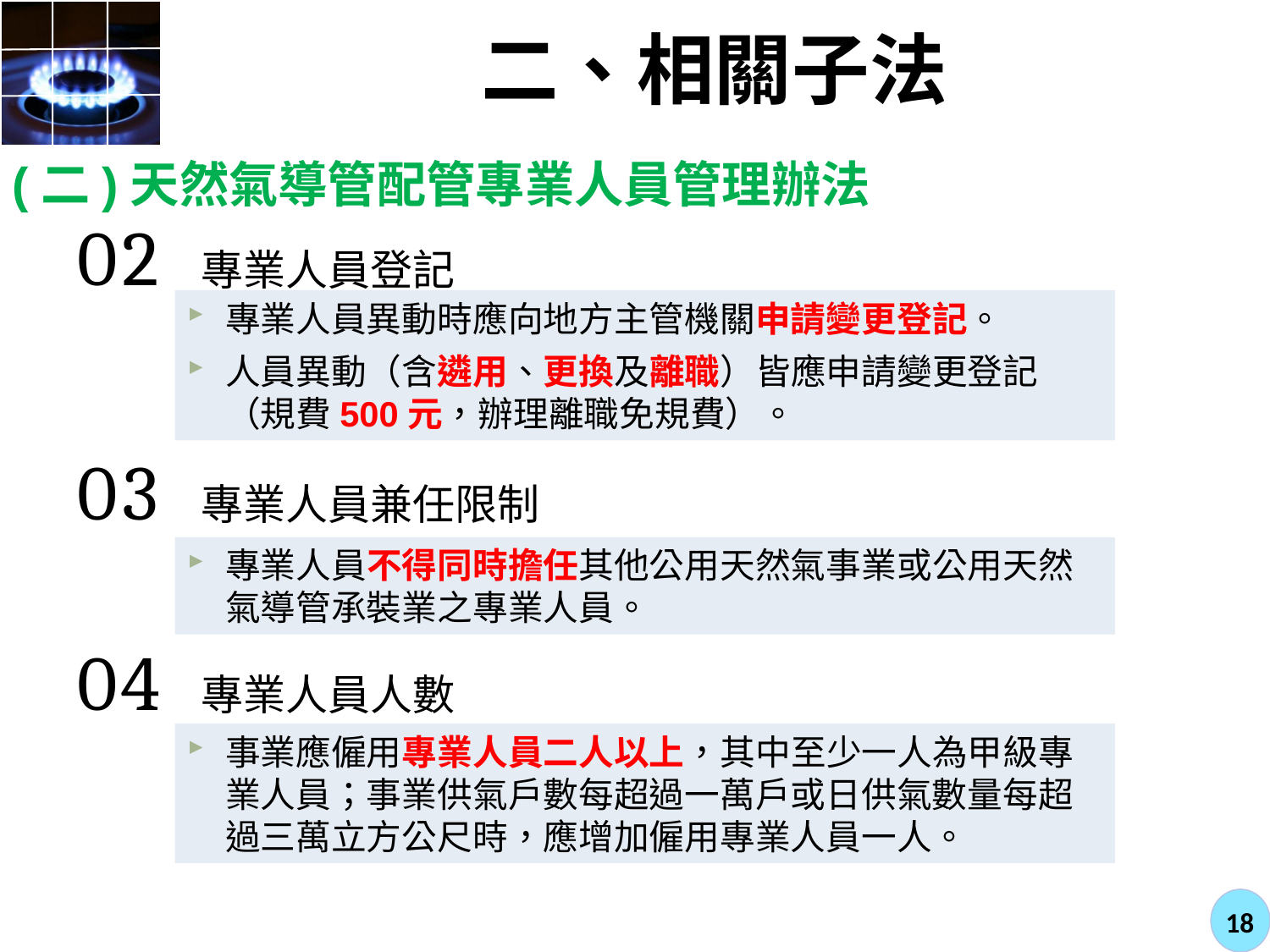

# 二、相關子法
(二)天然氣導管配管專業人員管理辦法
02 專業人員登記

03 專業人員兼任限制

04 專業人員人數

專業人員異動時應向地方主管機關申請變更登記。
人員異動（含遴用、更換及離職）皆應申請變更登記（規費500元，辦理離職免規費）。
專業人員不得同時擔任其他公用天然氣事業或公用天然氣導管承裝業之專業人員。
事業應僱用專業人員二人以上，其中至少一人為甲級專業人員；事業供氣戶數每超過一萬戶或日供氣數量每超過三萬立方公尺時，應增加僱用專業人員一人。
18